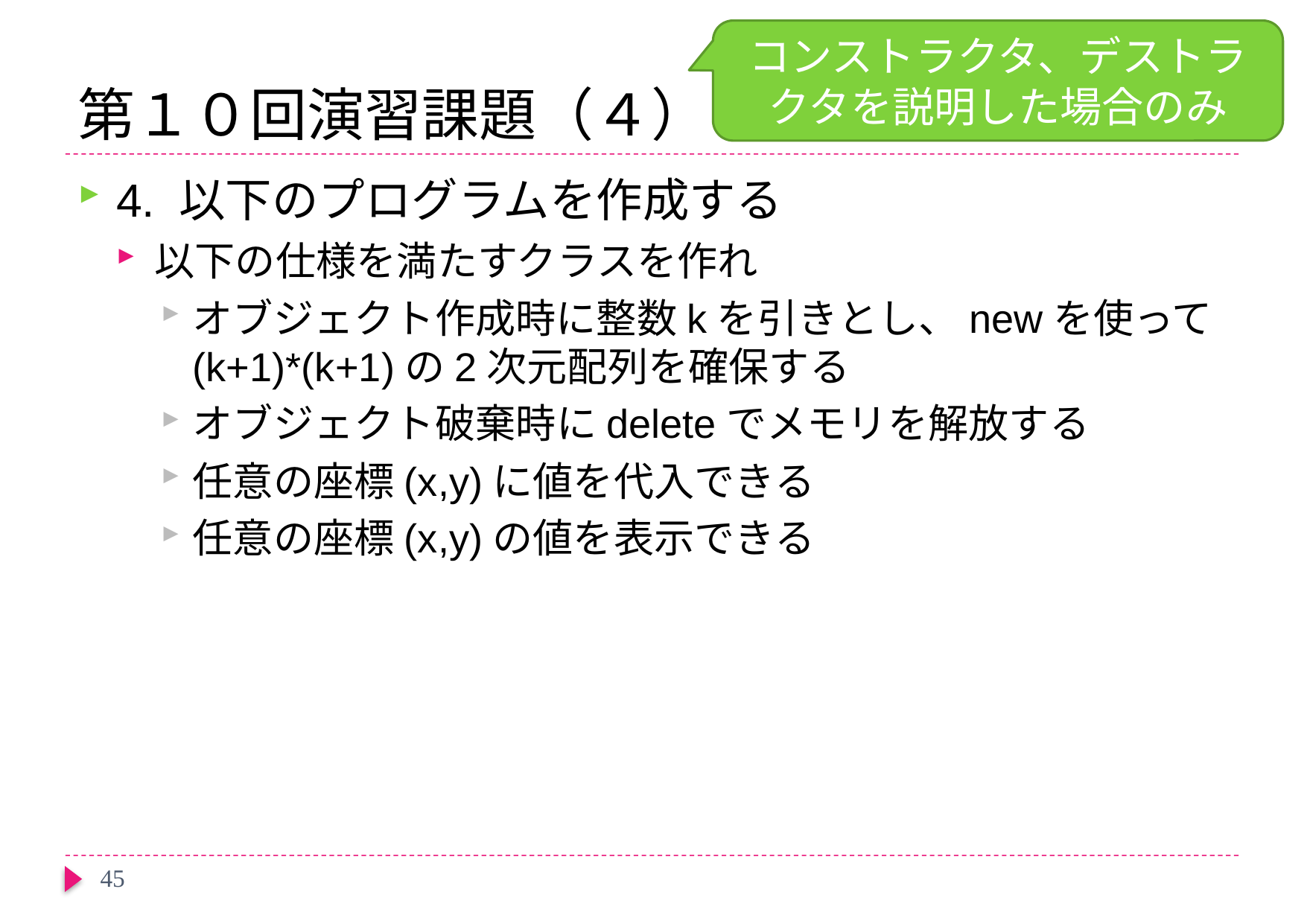

# 第１０回演習課題（４）
コンストラクタ、デストラクタを説明した場合のみ
4. 以下のプログラムを作成する
以下の仕様を満たすクラスを作れ
オブジェクト作成時に整数kを引きとし、newを使って(k+1)*(k+1)の2次元配列を確保する
オブジェクト破棄時にdeleteでメモリを解放する
任意の座標(x,y)に値を代入できる
任意の座標(x,y)の値を表示できる

45